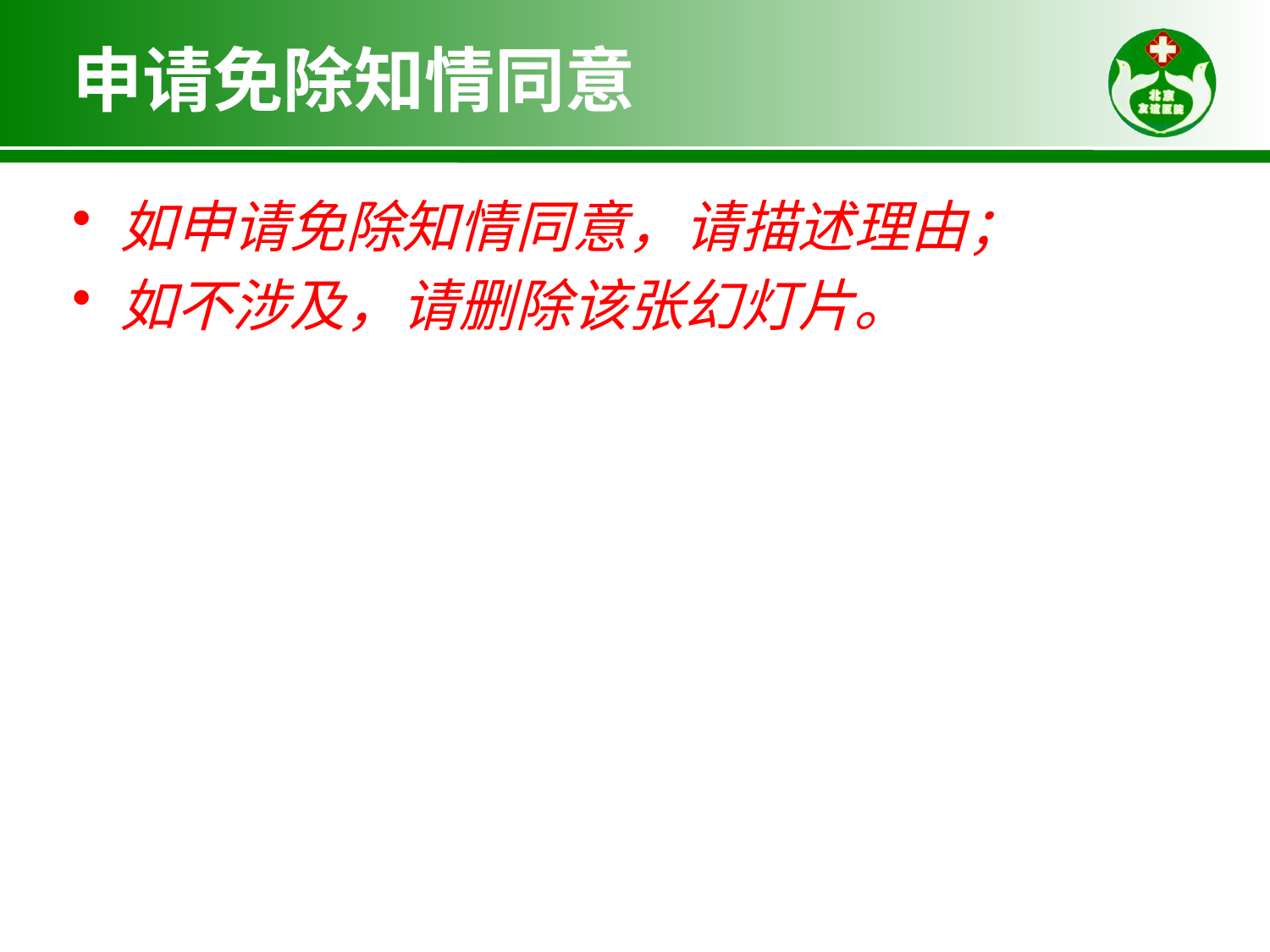

申请免除知情同意
如申请免除知情同意，请描述理由；
如不涉及，请删除该张幻灯片。